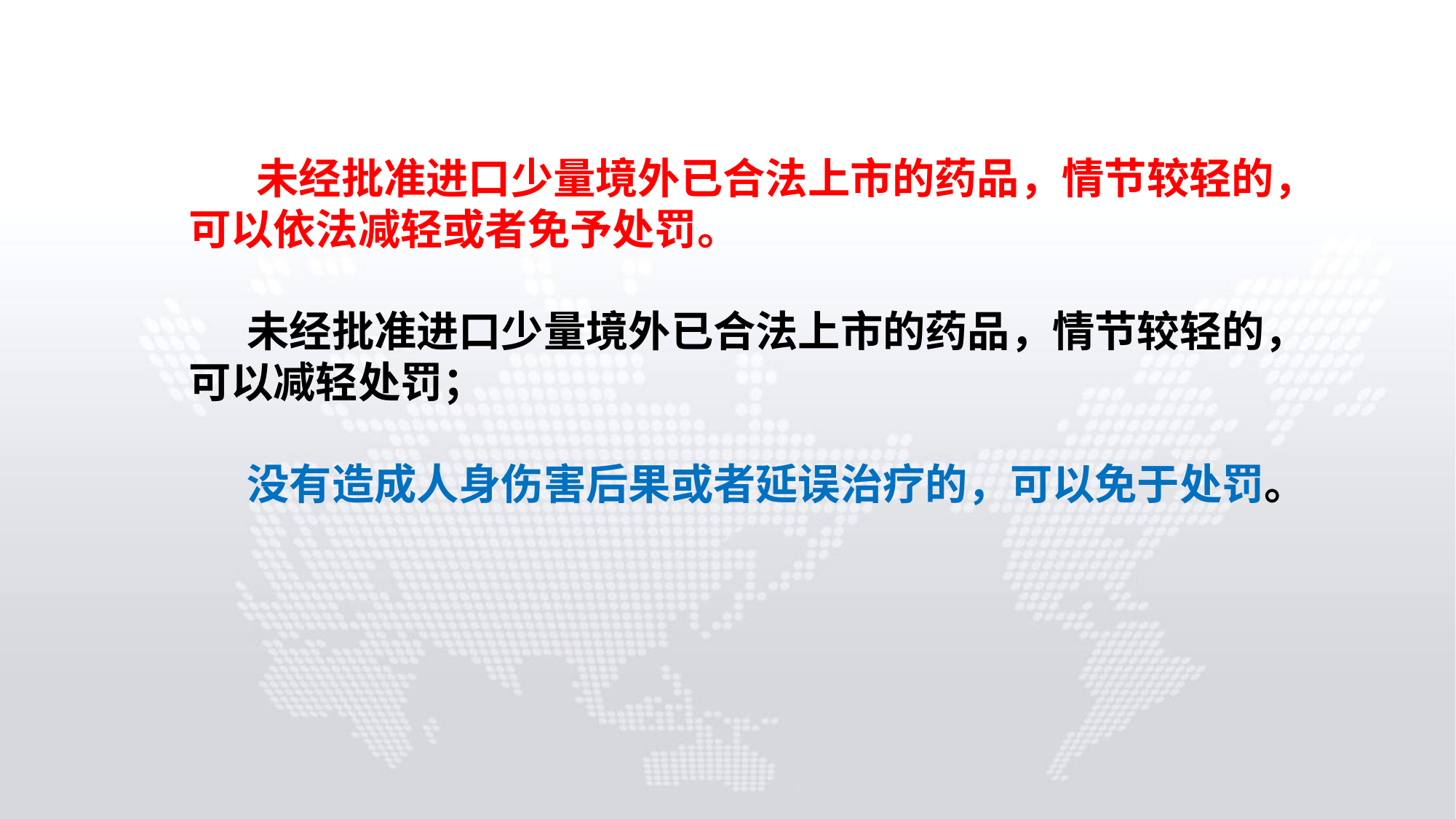

未经批准进口少量境外已合法上市的药品，情节较轻的，可以依法减轻或者免予处罚。
     未经批准进口少量境外已合法上市的药品，情节较轻的，可以减轻处罚；

     没有造成人身伤害后果或者延误治疗的，可以免于处罚。